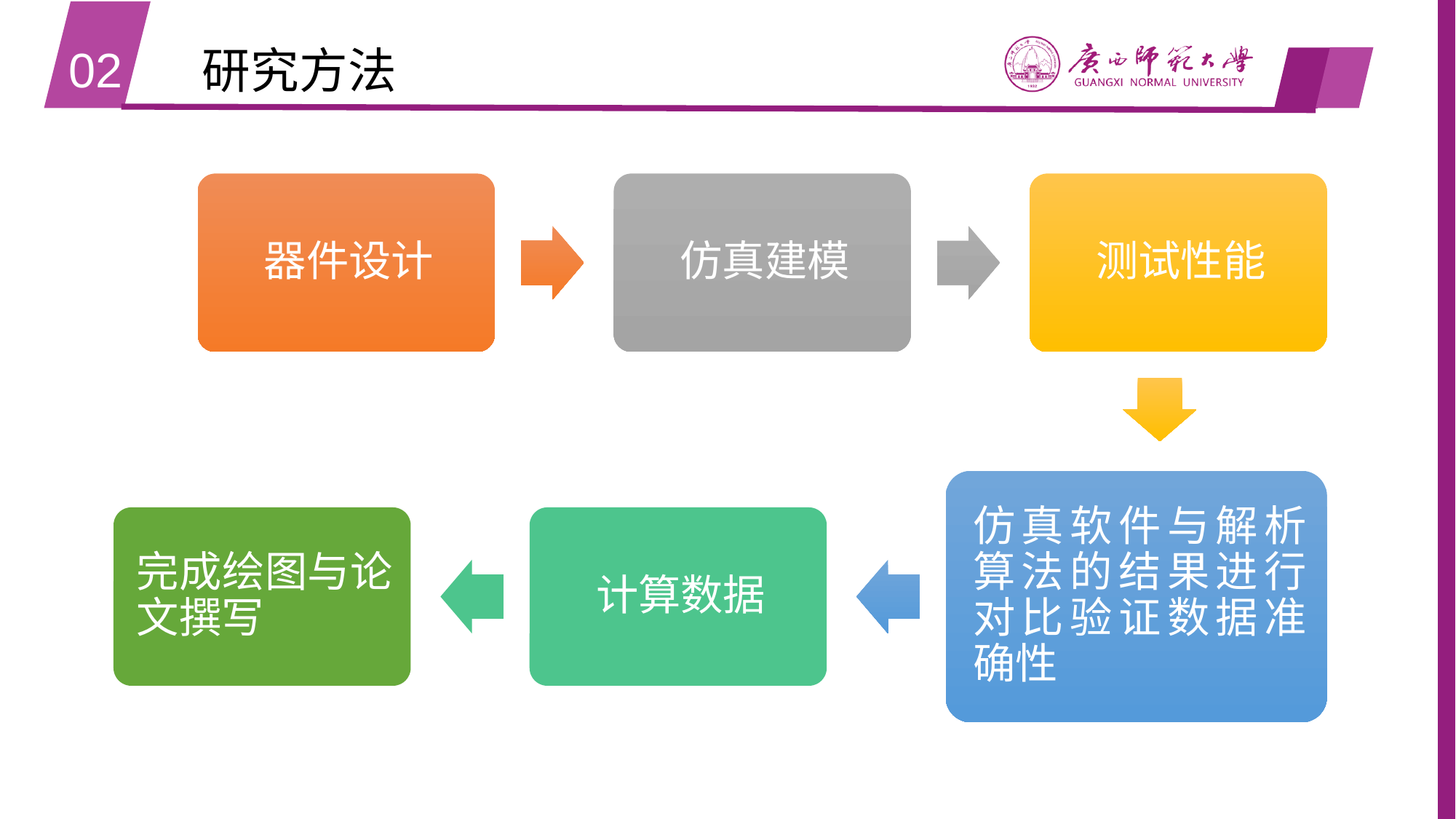

02
研究方法

器件设计

仿真建模

测试性能

仿真软件与解析算法的结果进行对比验证数据准确性

计算数据

完成绘图与论文撰写